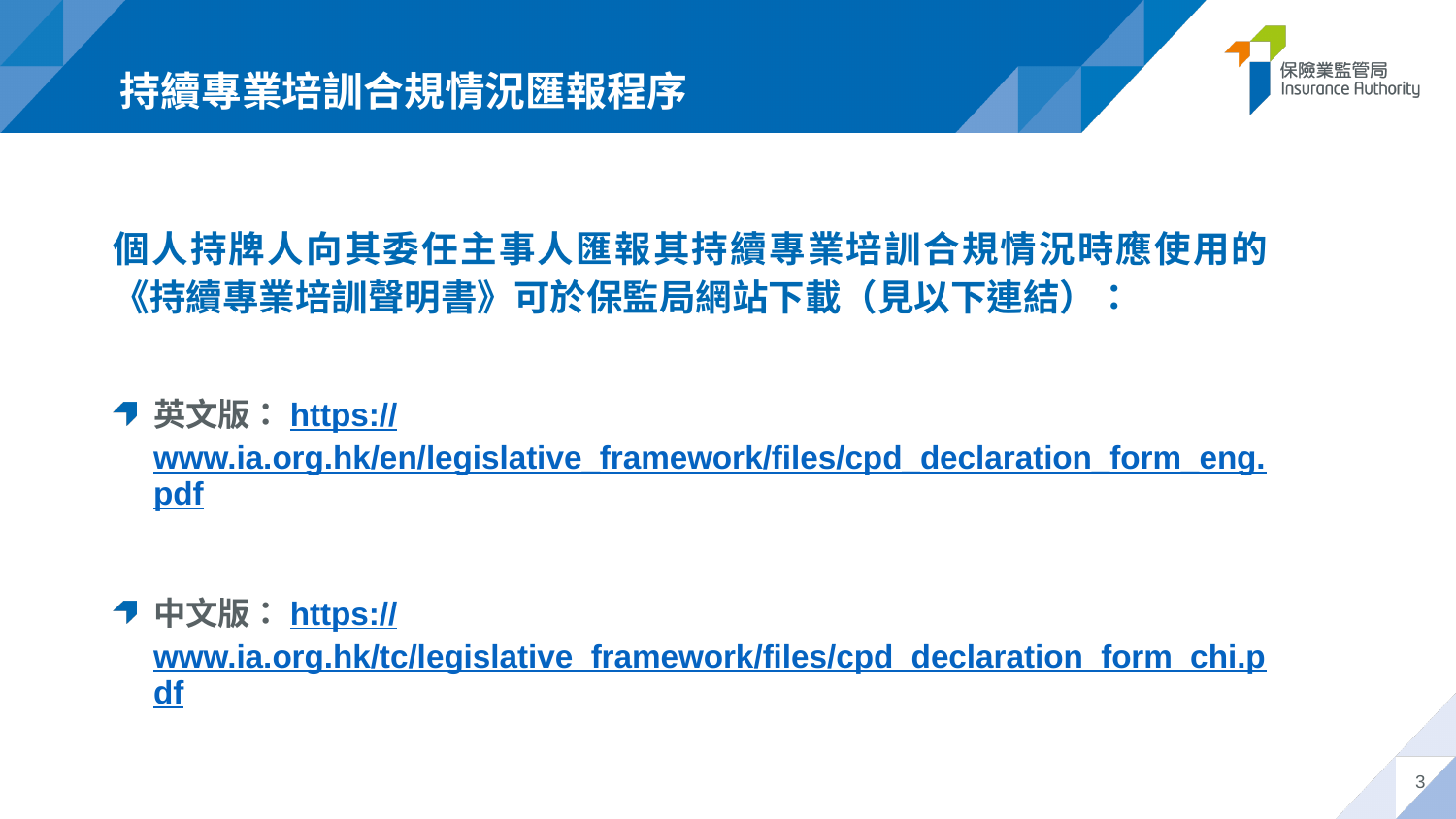

# 持續專業培訓合規情況匯報程序
個人持牌人向其委任主事人匯報其持續專業培訓合規情況時應使用的《持續專業培訓聲明書》可於保監局網站下載（見以下連結）：
英文版：https://www.ia.org.hk/en/legislative_framework/files/cpd_declaration_form_eng.pdf
中文版：https://www.ia.org.hk/tc/legislative_framework/files/cpd_declaration_form_chi.pdf
3